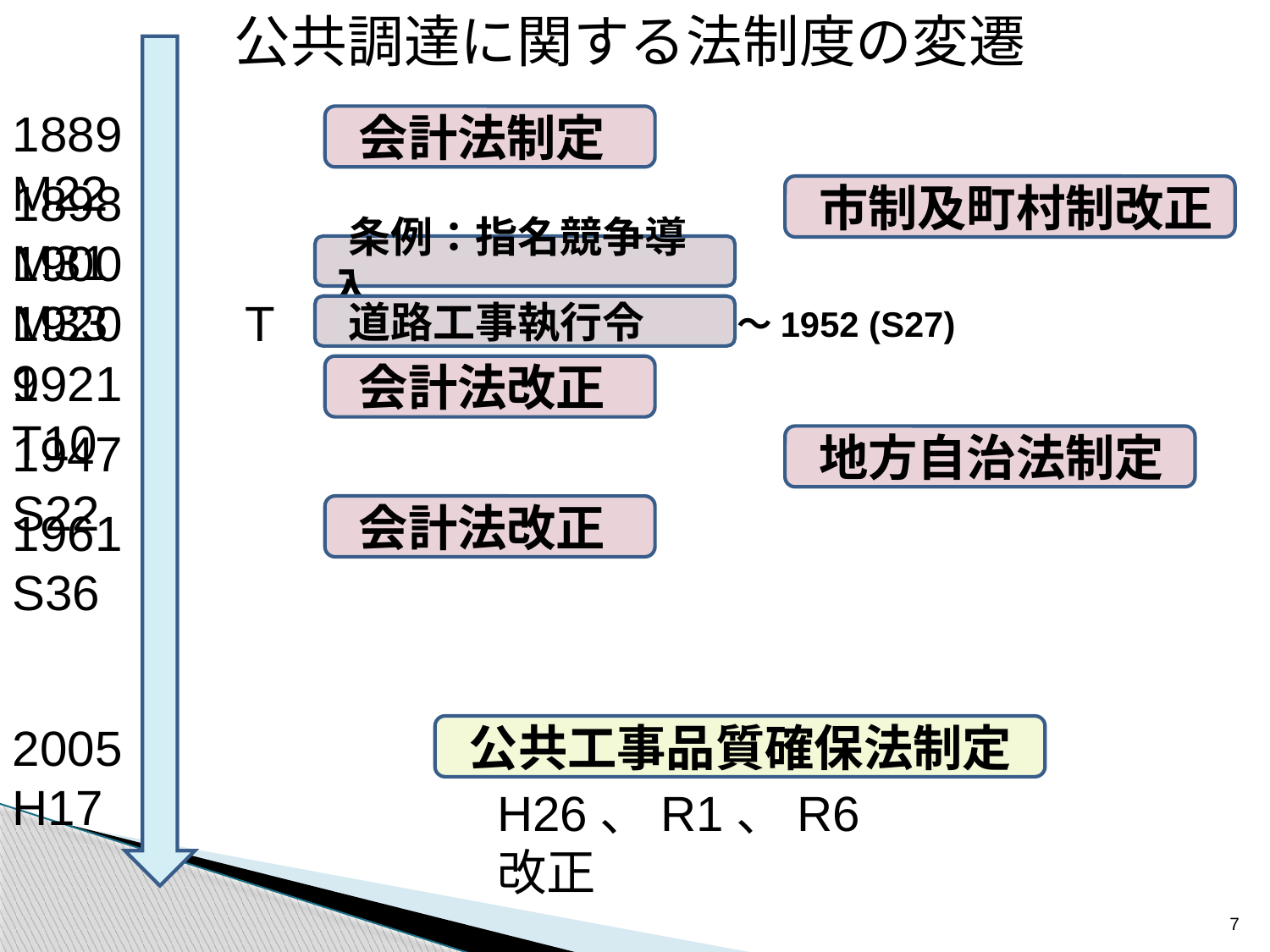

公共調達に関する法制度の変遷

1889　　M22
会計法制定
1898　　M31
市制及町村制改正
1900　　M33
条例：指名競争導入
1920　　T 9
道路工事執行令
～1952 (S27)
1921　　T10
会計法改正
1947　　S22
地方自治法制定
1961　　S36
会計法改正
2005　　H17
公共工事品質確保法制定
H26、R1、R6改正
7